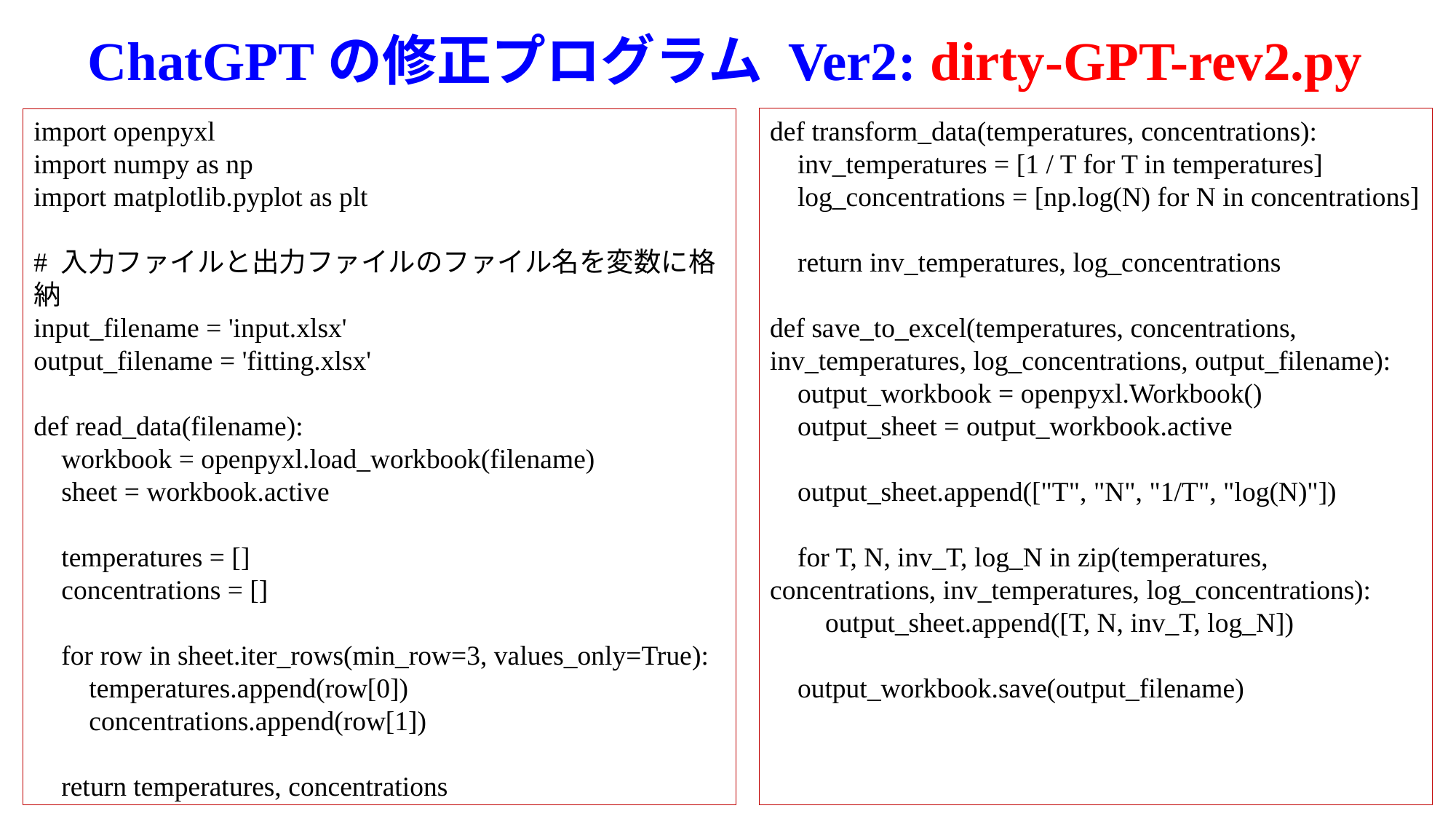

# ChatGPTの修正プログラム Ver2: dirty-GPT-rev2.py
import openpyxl
import numpy as np
import matplotlib.pyplot as plt

# 入力ファイルと出力ファイルのファイル名を変数に格納
input_filename = 'input.xlsx'
output_filename = 'fitting.xlsx'

def read_data(filename):
    workbook = openpyxl.load_workbook(filename)
    sheet = workbook.active

    temperatures = []
    concentrations = []

    for row in sheet.iter_rows(min_row=3, values_only=True):
        temperatures.append(row[0])
        concentrations.append(row[1])

    return temperatures, concentrations
def transform_data(temperatures, concentrations):
    inv_temperatures = [1 / T for T in temperatures]
    log_concentrations = [np.log(N) for N in concentrations]

    return inv_temperatures, log_concentrations

def save_to_excel(temperatures, concentrations, inv_temperatures, log_concentrations, output_filename):
    output_workbook = openpyxl.Workbook()
    output_sheet = output_workbook.active

    output_sheet.append(["T", "N", "1/T", "log(N)"])

    for T, N, inv_T, log_N in zip(temperatures, concentrations, inv_temperatures, log_concentrations):
        output_sheet.append([T, N, inv_T, log_N])

    output_workbook.save(output_filename)